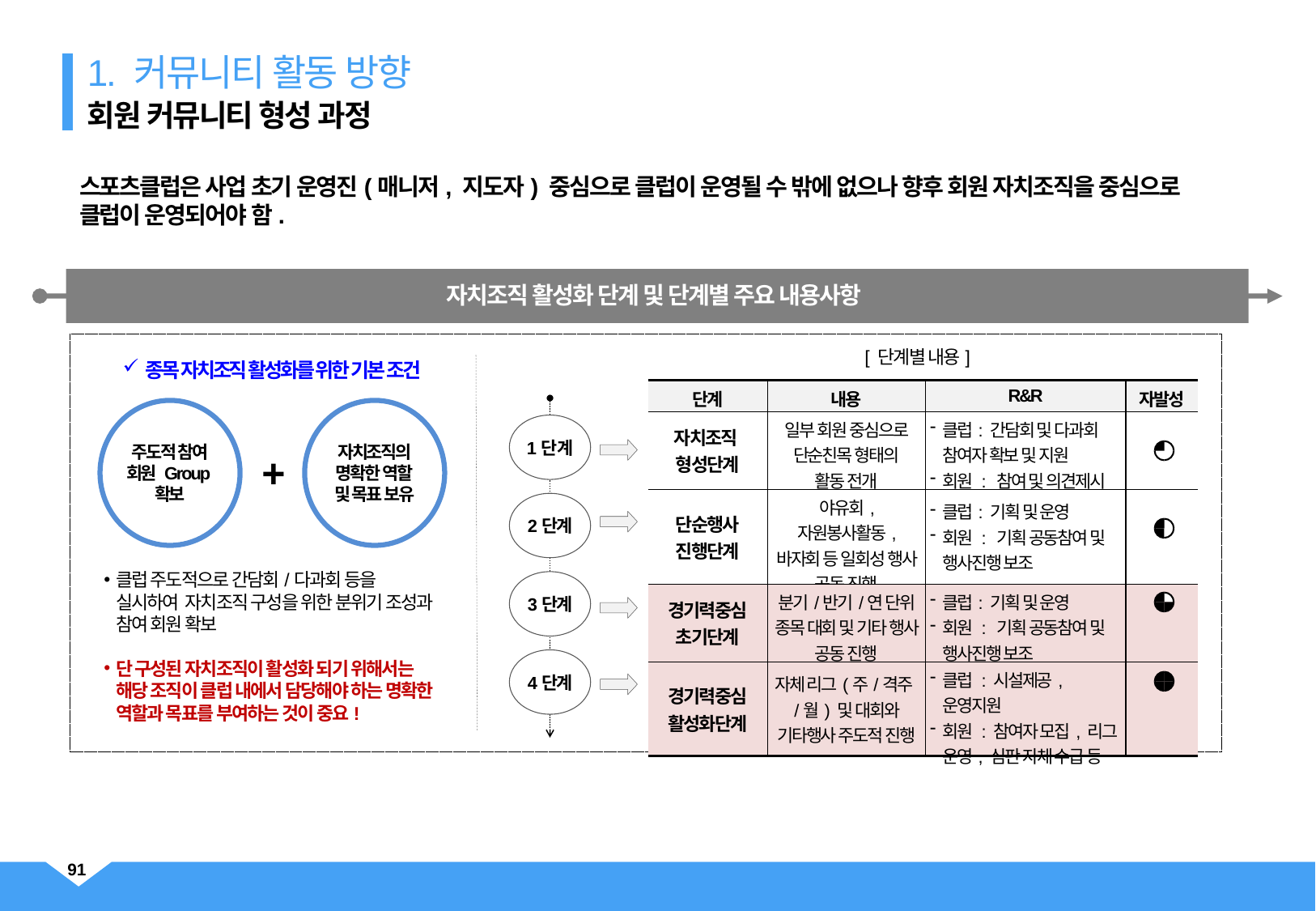

1. 커뮤니티 활동 방향
회원 커뮤니티 형성 과정
스포츠클럽은 사업 초기 운영진(매니저, 지도자) 중심으로 클럽이 운영될 수 밖에 없으나 향후 회원 자치조직을 중심으로 클럽이 운영되어야 함.
자치조직 활성화 단계 및 단계별 주요 내용사항

[ 단계별 내용]
종목 자치조직 활성화를 위한 기본 조건
| 단계 | 내용 | R&R | 자발성 |
| --- | --- | --- | --- |
| 자치조직 형성단계 | 일부 회원 중심으로 단순친목 형태의 활동 전개 | 클럽: 간담회 및 다과회 참여자 확보 및 지원 회원 : 참여 및 의견제시 |  |
| 단순행사 진행단계 | 야유회, 자원봉사활동, 바자회 등 일회성 행사 공동 진행 | 클럽: 기획 및 운영 회원 : 기획 공동참여 및 행사진행 보조 |  |
| 경기력중심 초기단계 | 분기/반기/연 단위 종목 대회 및 기타 행사 공동 진행 | 클럽: 기획 및 운영 회원 : 기획 공동참여 및 행사진행 보조 |  |
| 경기력중심 활성화단계 | 자체 리그(주/격주/월) 및 대회와 기타행사 주도적 진행 | 클럽 : 시설제공, 운영지원 회원 : 참여자 모집, 리그 운영, 심판 자체 수급 등 |  |
1단계
2단계
3단계
4단계
주도적 참여
회원 Group
확보
자치조직의
명확한 역할
및 목표 보유
+

클럽 주도적으로 간담회/다과회 등을 실시하여  자치조직 구성을 위한 분위기 조성과 참여 회원 확보

단 구성된 자치조직이 활성화 되기 위해서는 해당 조직이 클럽 내에서 담당해야 하는 명확한 역할과 목표를 부여하는 것이 중요!